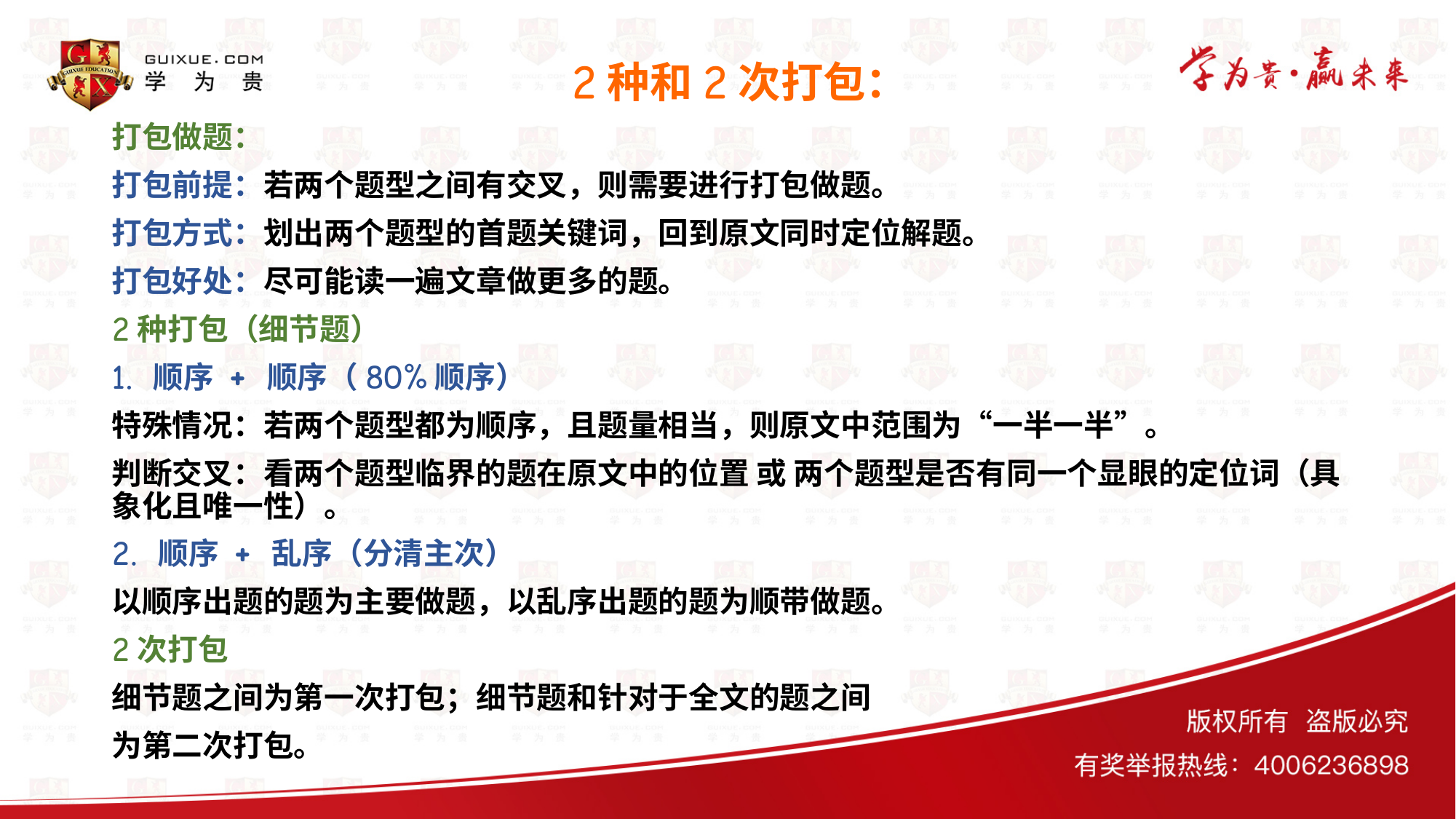

# 2种和2次打包：
打包做题：
打包前提：若两个题型之间有交叉，则需要进行打包做题。
打包方式：划出两个题型的首题关键词，回到原文同时定位解题。
打包好处：尽可能读一遍文章做更多的题。
2种打包（细节题）
1. 顺序 + 顺序（80%顺序）
特殊情况：若两个题型都为顺序，且题量相当，则原文中范围为“一半一半”。
判断交叉：看两个题型临界的题在原文中的位置 或 两个题型是否有同一个显眼的定位词（具象化且唯一性）。
2. 顺序 + 乱序（分清主次）
以顺序出题的题为主要做题，以乱序出题的题为顺带做题。
2次打包
细节题之间为第一次打包；细节题和针对于全文的题之间
为第二次打包。